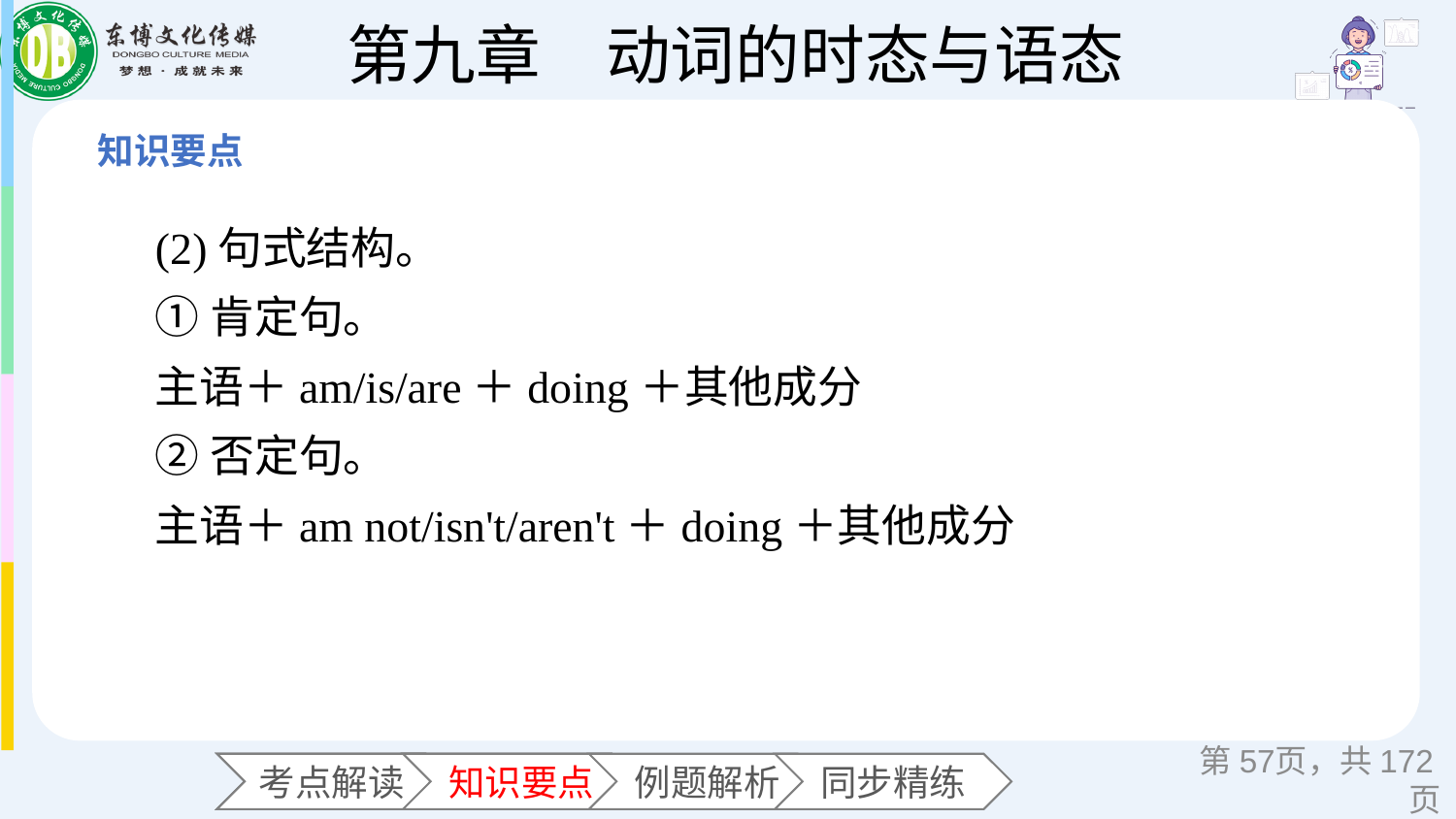

(2)句式结构。
①肯定句。
主语＋am/is/are＋doing＋其他成分
②否定句。
主语＋am not/isn't/aren't＋doing＋其他成分
第57页，共172页